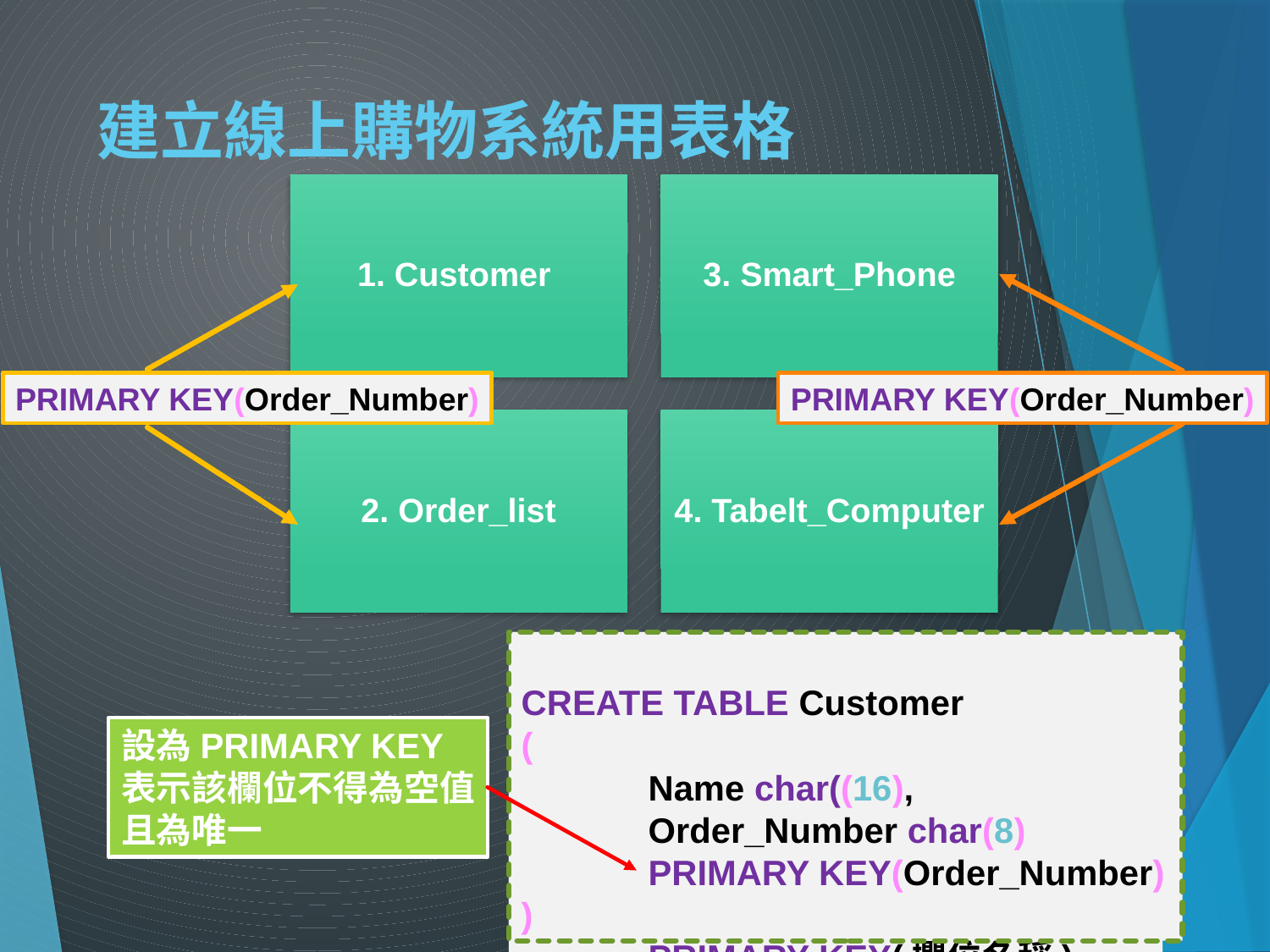

# 建立線上購物系統用表格
1. Customer
3. Smart_Phone
2. Order_list
4. Tabelt_Computer
PRIMARY KEY(Order_Number)
PRIMARY KEY(Order_Number)

CREATE TABLE Customer
(
	Name char((16),
	Order_Number char(8)
	PRIMARY KEY(Order_Number)
)
指令格式：
CREATE TABLE 表格名稱
(
	欄位名稱1 資料型別(資料長度),
	欄位名稱2 資料型別(資料長度)
	PRIMARY KEY(欄位名稱)
)
設為PRIMARY KEY
表示該欄位不得為空值
且為唯一